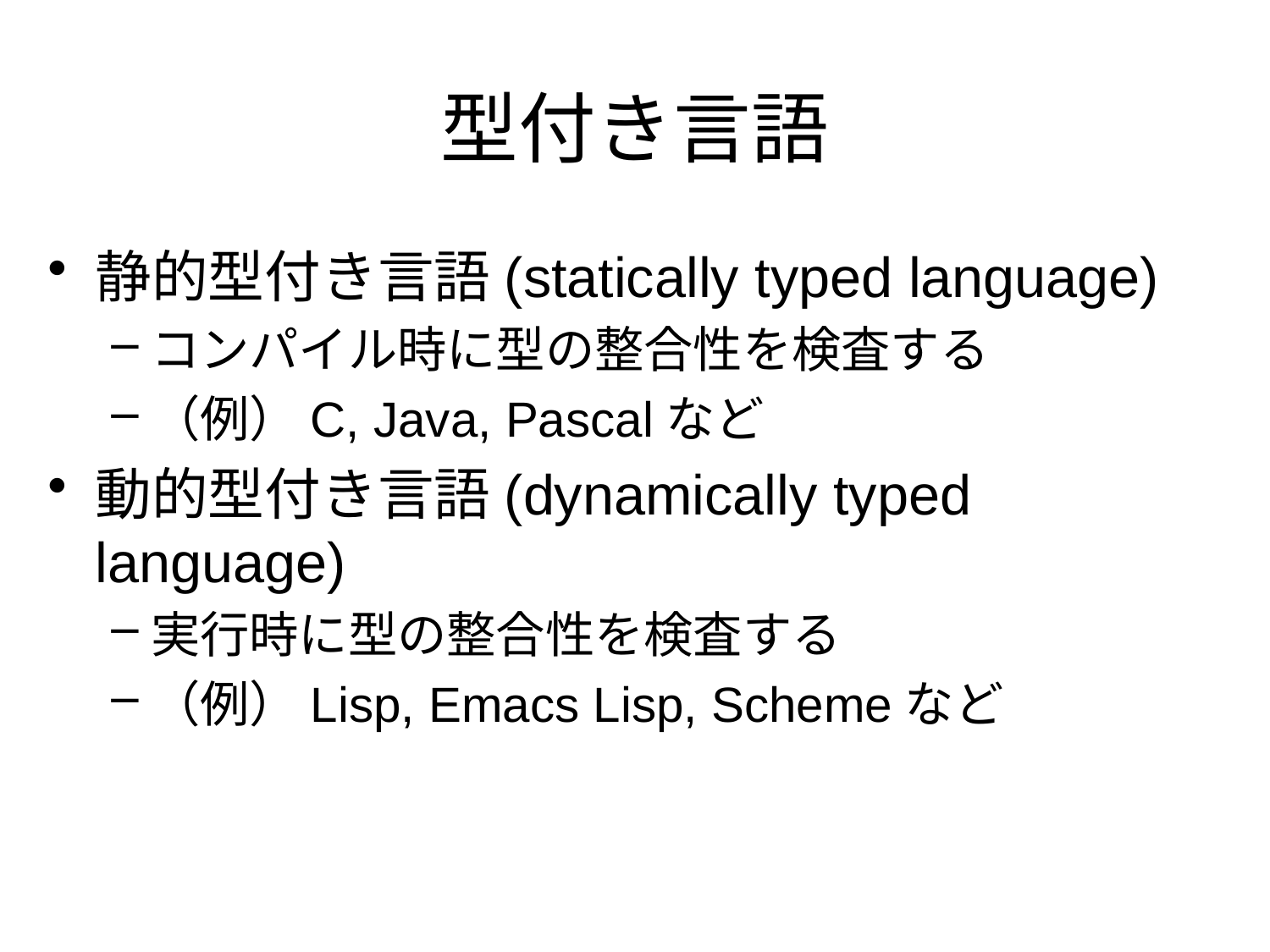

# 型付き言語
静的型付き言語(statically typed language)
コンパイル時に型の整合性を検査する
（例）C, Java, Pascalなど
動的型付き言語(dynamically typed language)
実行時に型の整合性を検査する
（例）Lisp, Emacs Lisp, Schemeなど